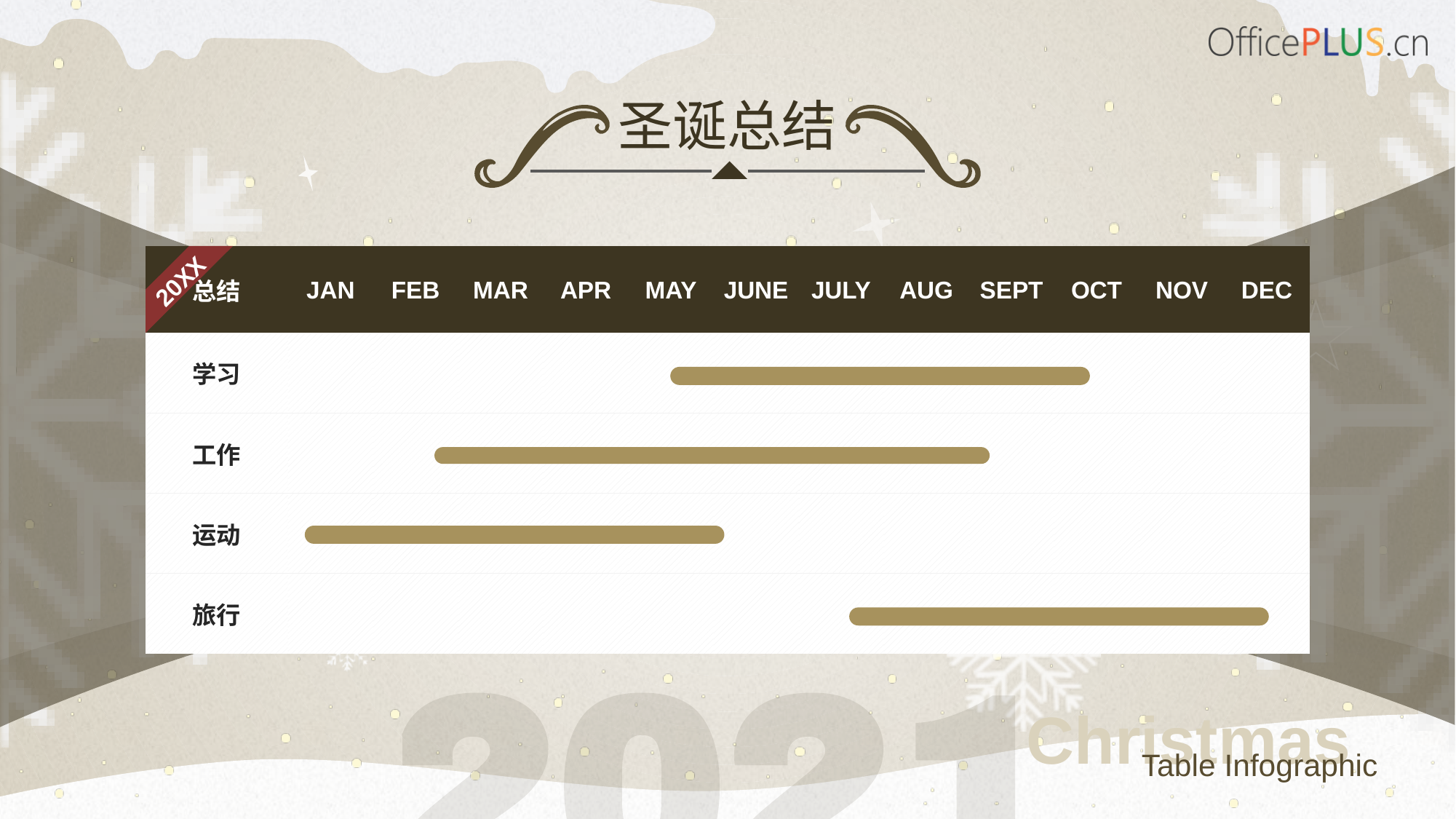

圣诞总结

20XX
| 总结 | JAN | FEB | MAR | APR | MAY | JUNE | JULY | AUG | SEPT | OCT | NOV | DEC |
| --- | --- | --- | --- | --- | --- | --- | --- | --- | --- | --- | --- | --- |
| 学习 |  |  |  |  |  |  |  |  |  |  |  |  |
| 工作 |  |  |  |  |  |  |  |  |  |  |  |  |
| 运动 |  |  |  |  |  |  |  |  |  |  |  |  |
| 旅行 |  |  |  |  |  |  |  |  |  |  |  |  |

2021
Christmas
Table Infographic